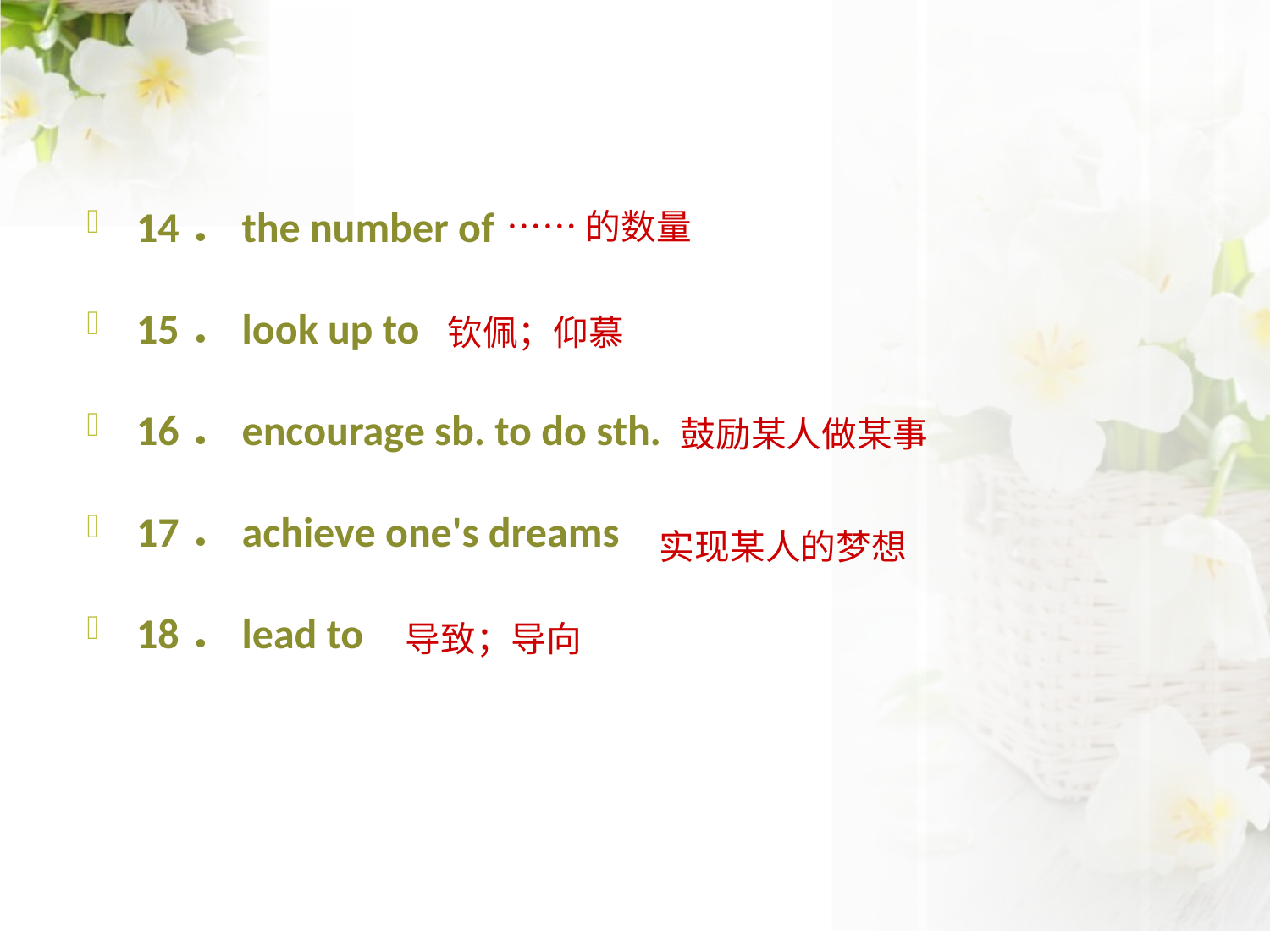

14．the number of

15．look up to

16．encourage sb. to do sth.

17．achieve one's dreams

18．lead to
……的数量
钦佩；仰慕
鼓励某人做某事
实现某人的梦想
导致；导向